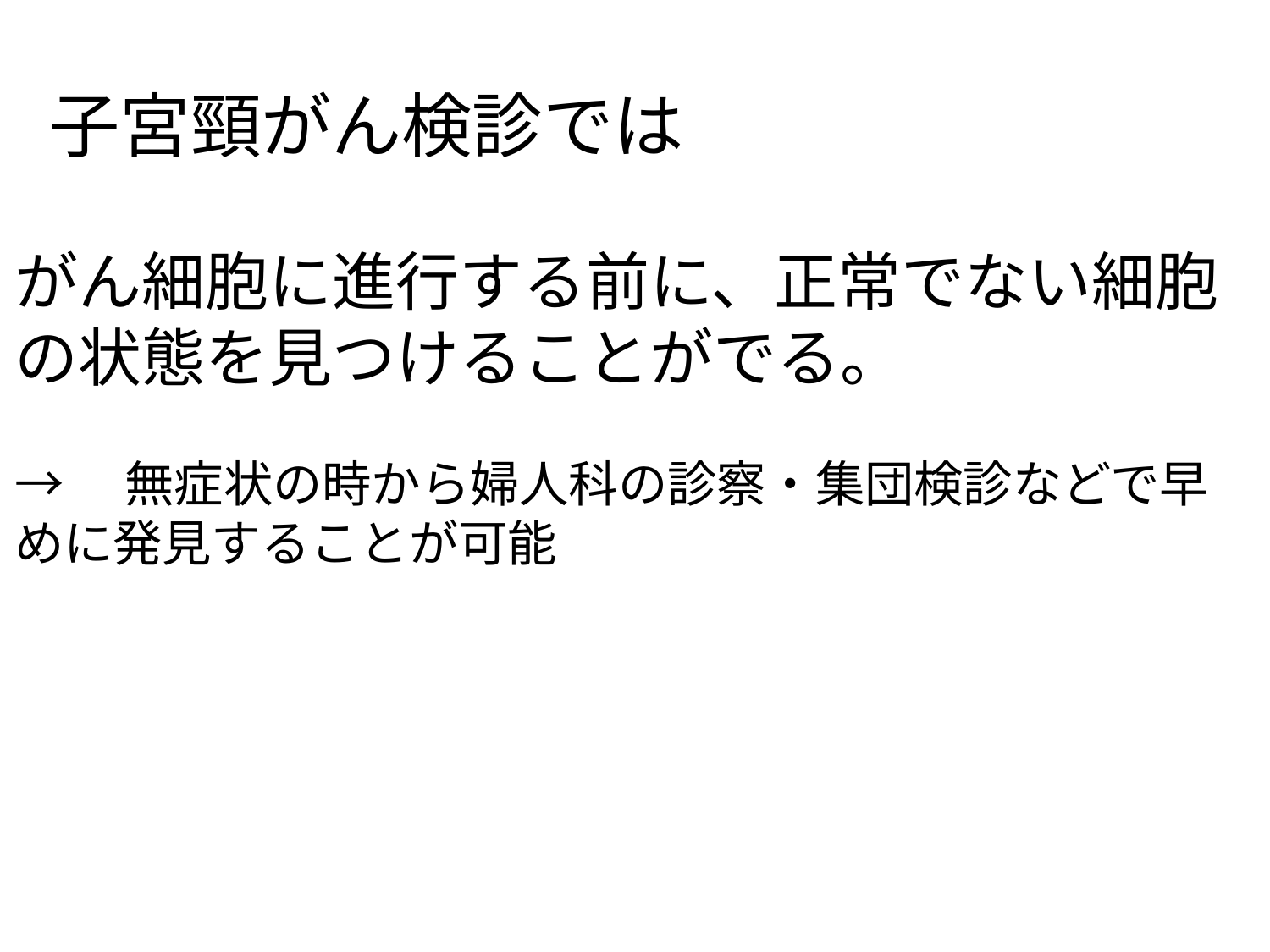

子宮頸がん検診では
がん細胞に進行する前に、正常でない細胞の状態を見つけることがでる。

→　無症状の時から婦人科の診察・集団検診などで早めに発見することが可能